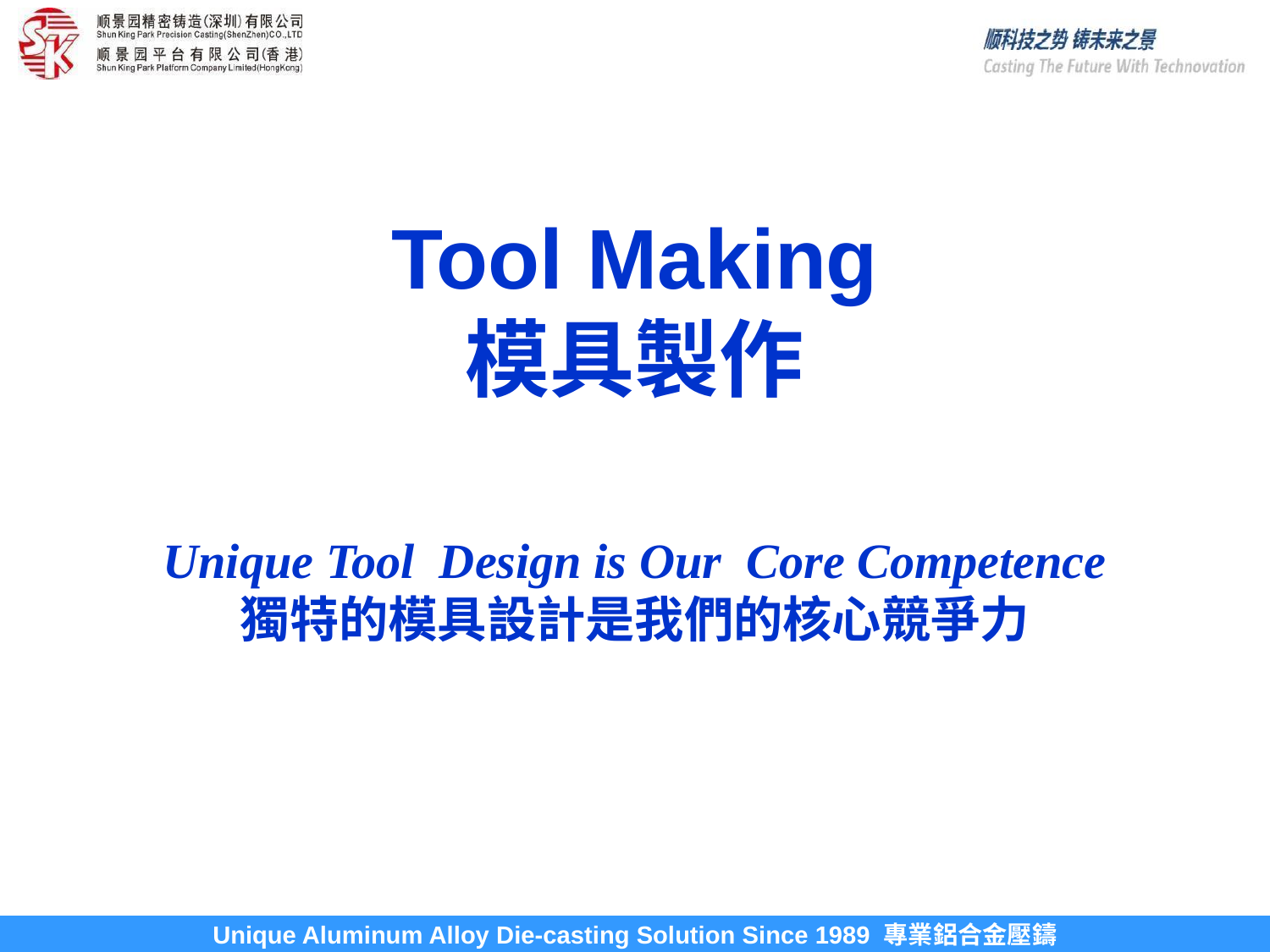

Tool Making
模具製作
Unique Tool  Design is Our  Core Competence
獨特的模具設計是我們的核心競爭力